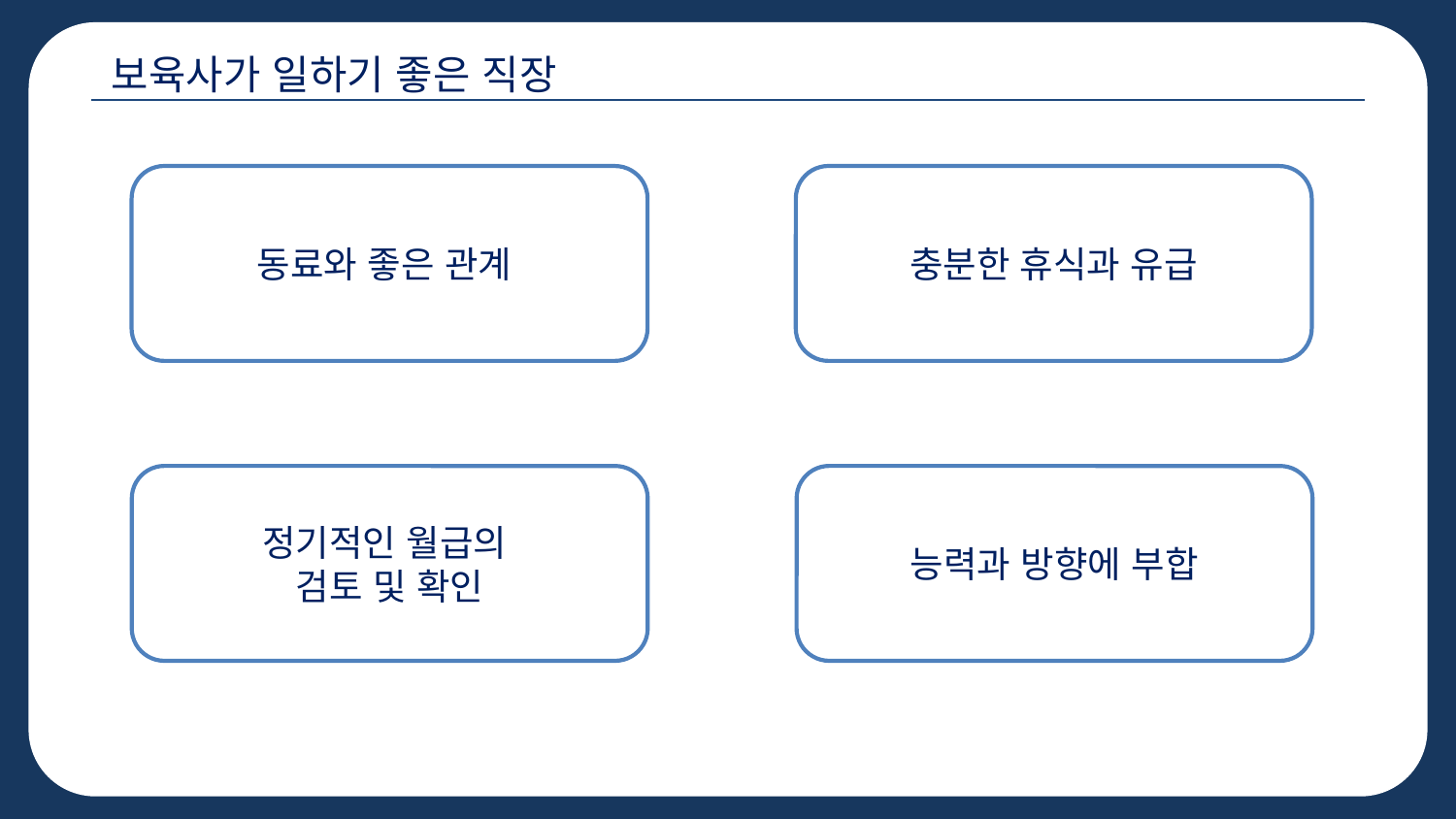

보육사가 일하기 좋은 직장
동료와 좋은 관계
충분한 휴식과 유급
정기적인 월급의
검토 및 확인
능력과 방향에 부합